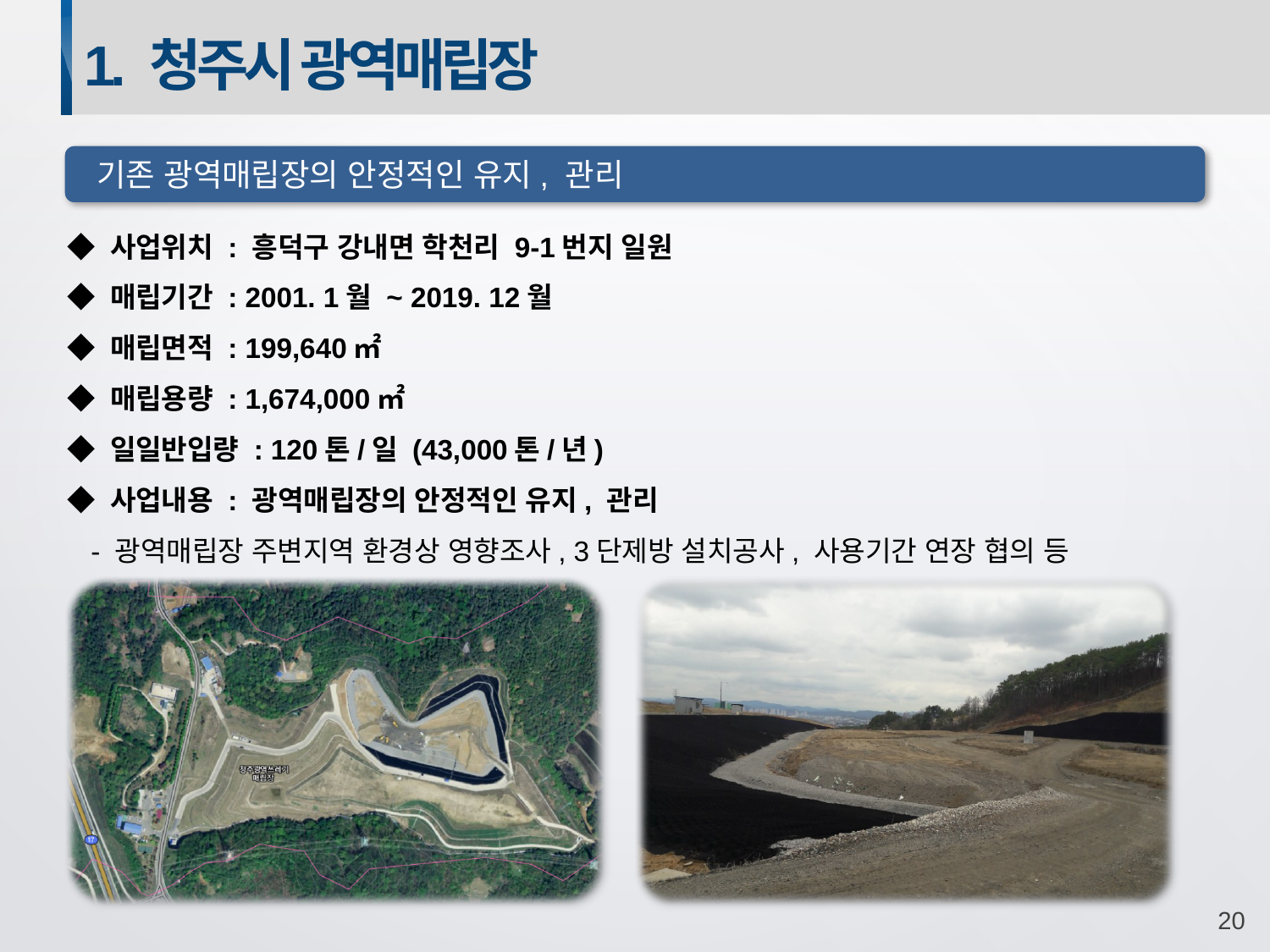

1. 청주시 광역매립장
 기존 광역매립장의 안정적인 유지, 관리
◆ 사업위치 : 흥덕구 강내면 학천리 9-1번지 일원
◆ 매립기간 : 2001. 1월 ~ 2019. 12월
◆ 매립면적 : 199,640㎡
◆ 매립용량 : 1,674,000㎡
◆ 일일반입량 : 120톤/일 (43,000톤/년)
◆ 사업내용 : 광역매립장의 안정적인 유지, 관리
   - 광역매립장 주변지역 환경상 영향조사, 3단제방 설치공사, 사용기간 연장 협의 등